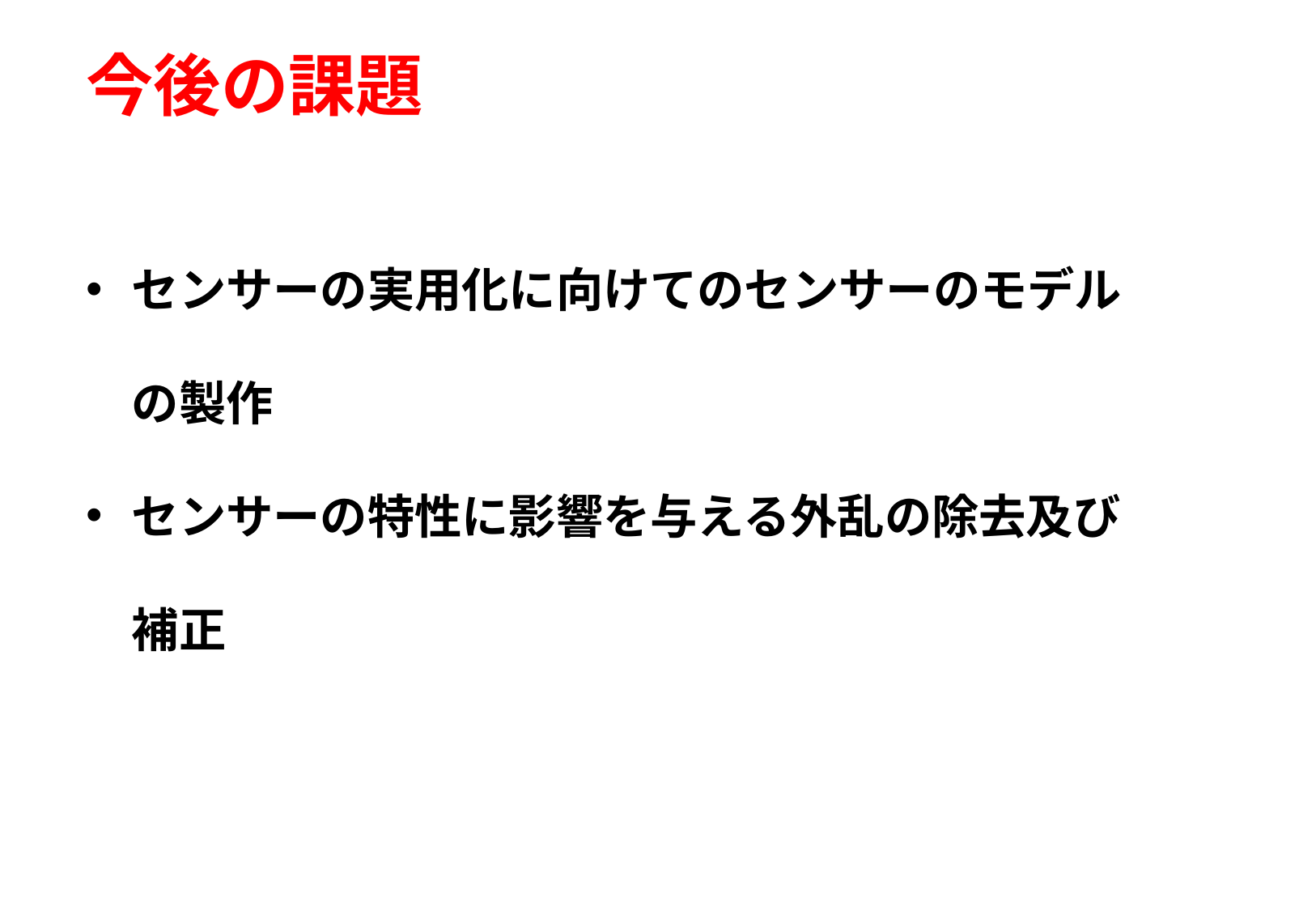

今後の課題
センサーの実用化に向けてのセンサーのモデルの製作
センサーの特性に影響を与える外乱の除去及び補正